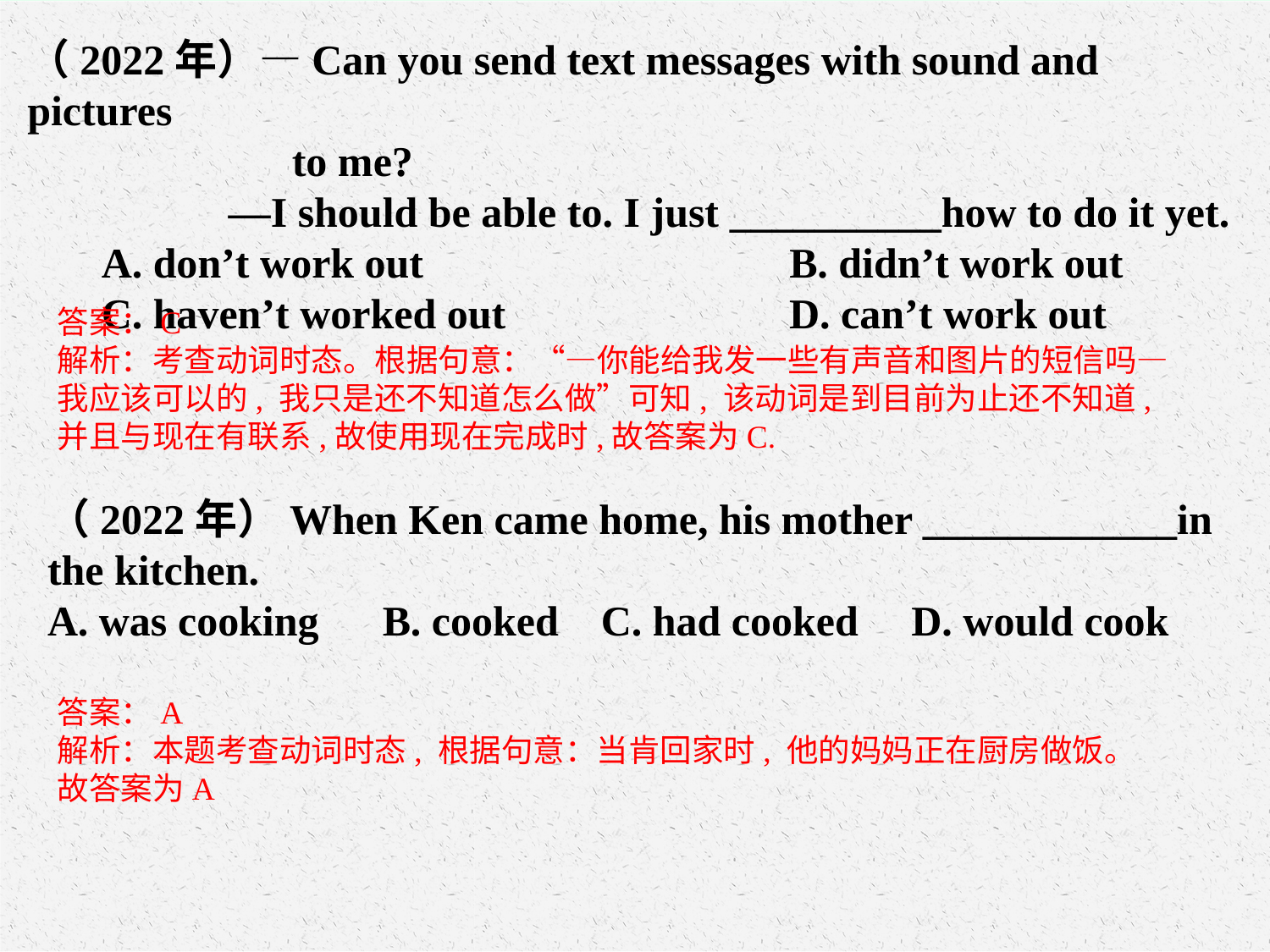

（2022年）—Can you send text messages with sound and pictures
                         to me?
                   —I should be able to. I just __________how to do it yet.
       A. don’t work out			B. didn’t work out
       C. haven’t worked out 		            D. can’t work out
答案：C
解析：考查动词时态。根据句意：“—你能给我发一些有声音和图片的短信吗—我应该可以的, 我只是还不知道怎么做”可知, 该动词是到目前为止还不知道, 并且与现在有联系,故使用现在完成时,故答案为C.
（2022年）When Ken came home, his mother ____________in the kitchen.
A. was cooking      B. cooked    C. had cooked     D. would cook
答案：A
解析：本题考查动词时态, 根据句意：当肯回家时, 他的妈妈正在厨房做饭。故答案为A